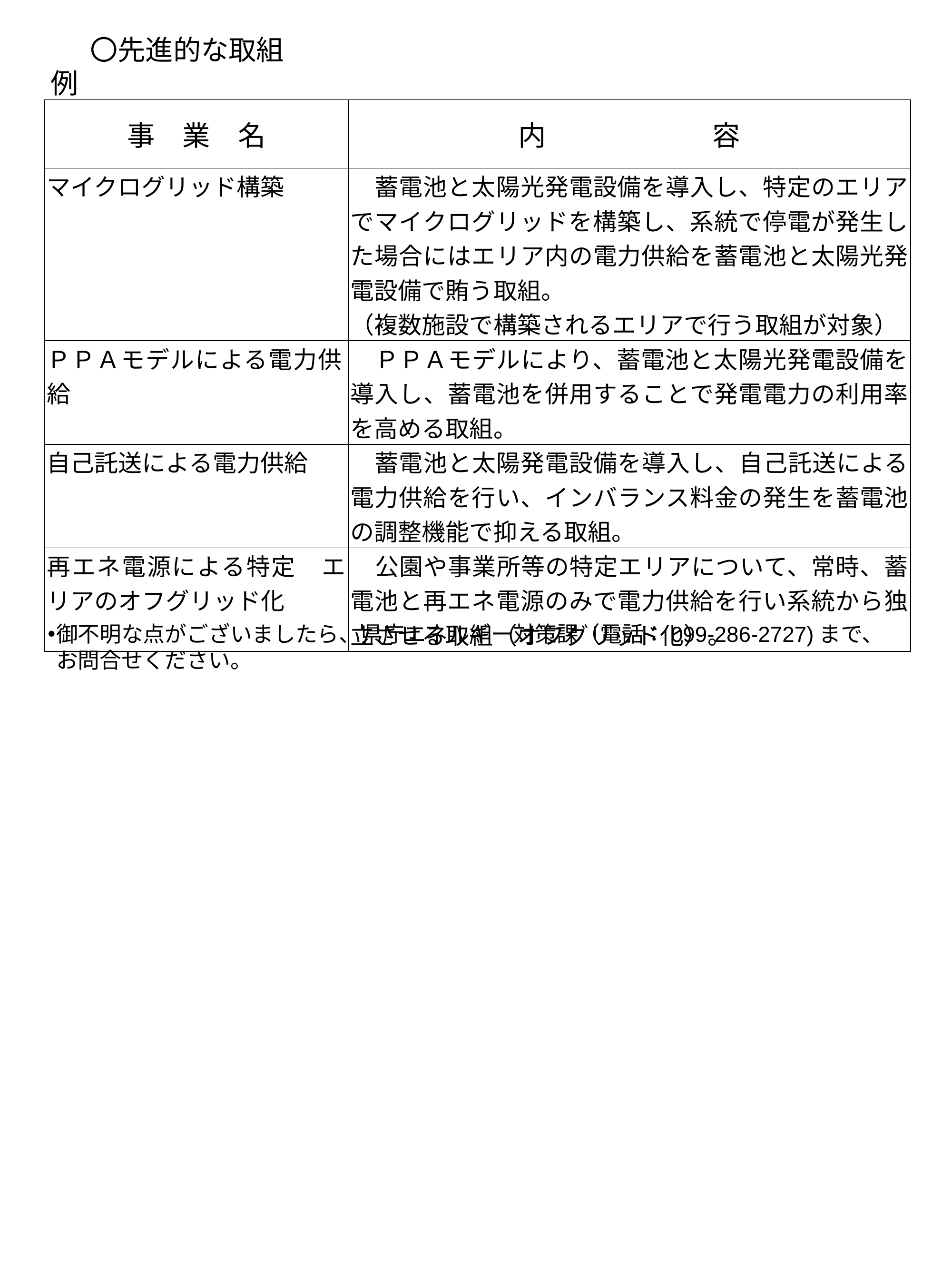

〇先進的な取組例

| 事　業　名 | 内　　　　　　容 |
| --- | --- |
| マイクログリッド構築 | 蓄電池と太陽光発電設備を導入し、特定のエリアでマイクログリッドを構築し、系統で停電が発生した場合にはエリア内の電力供給を蓄電池と太陽光発電設備で賄う取組。 （複数施設で構築されるエリアで行う取組が対象） |
| ＰＰＡモデルによる電力供給 | ＰＰＡモデルにより、蓄電池と太陽光発電設備を導入し、蓄電池を併用することで発電電力の利用率を高める取組。 |
| 自己託送による電力供給 | 蓄電池と太陽発電設備を導入し、自己託送による電力供給を行い、インバランス料金の発生を蓄電池の調整機能で抑える取組。 |
| 再エネ電源による特定　エリアのオフグリッド化 | 公園や事業所等の特定エリアについて、常時、蓄電池と再エネ電源のみで電力供給を行い系統から独立させる取組（オフグリッド化）。 |
御不明な点がございましたら、県庁エネルギー対策課（電話：099-286-2727)まで、お問合せください。